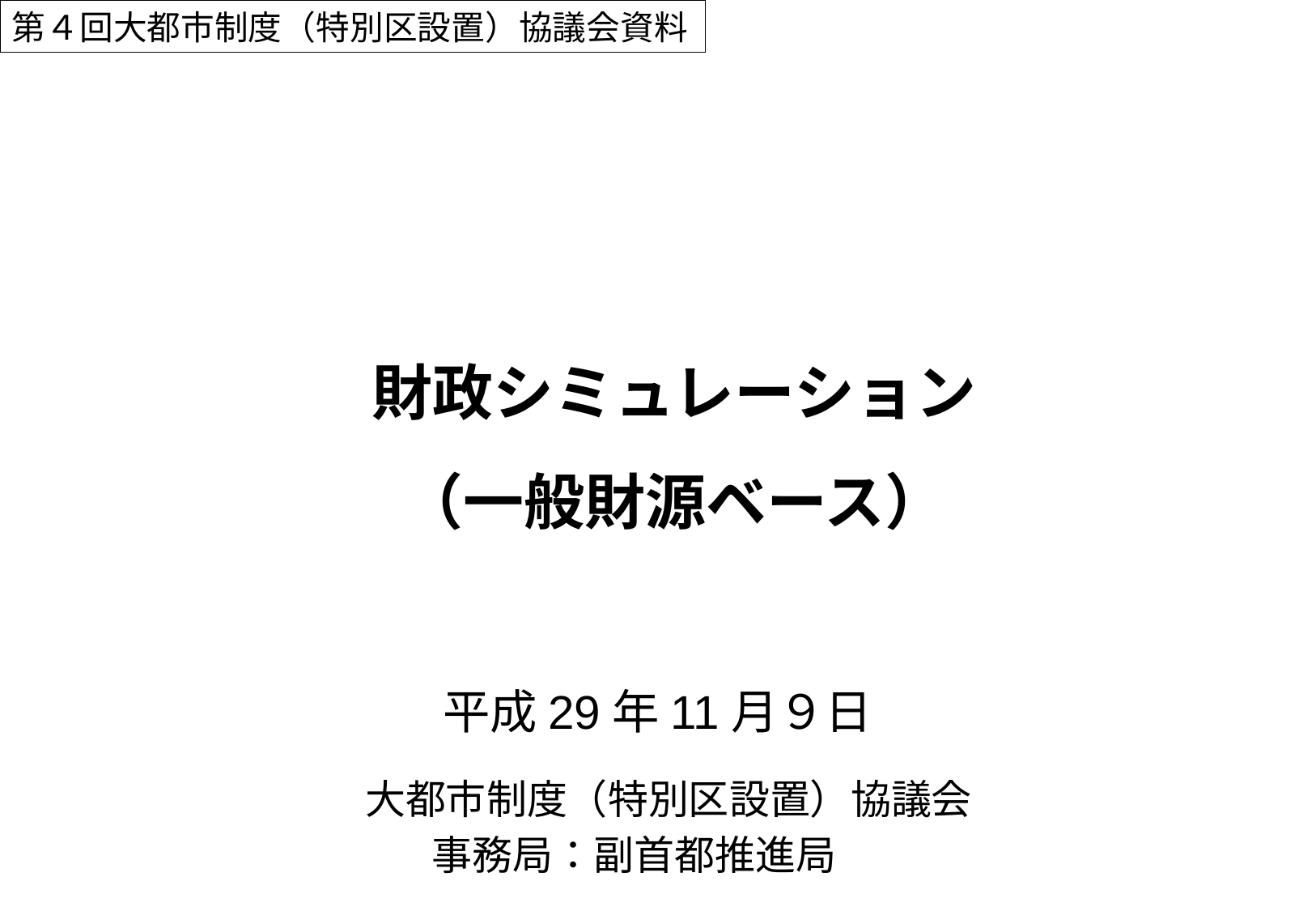

第４回大都市制度（特別区設置）協議会資料
財政シミュレーション
（一般財源ベース）
平成29年11月９日

 大都市制度（特別区設置）協議会
事務局：副首都推進局